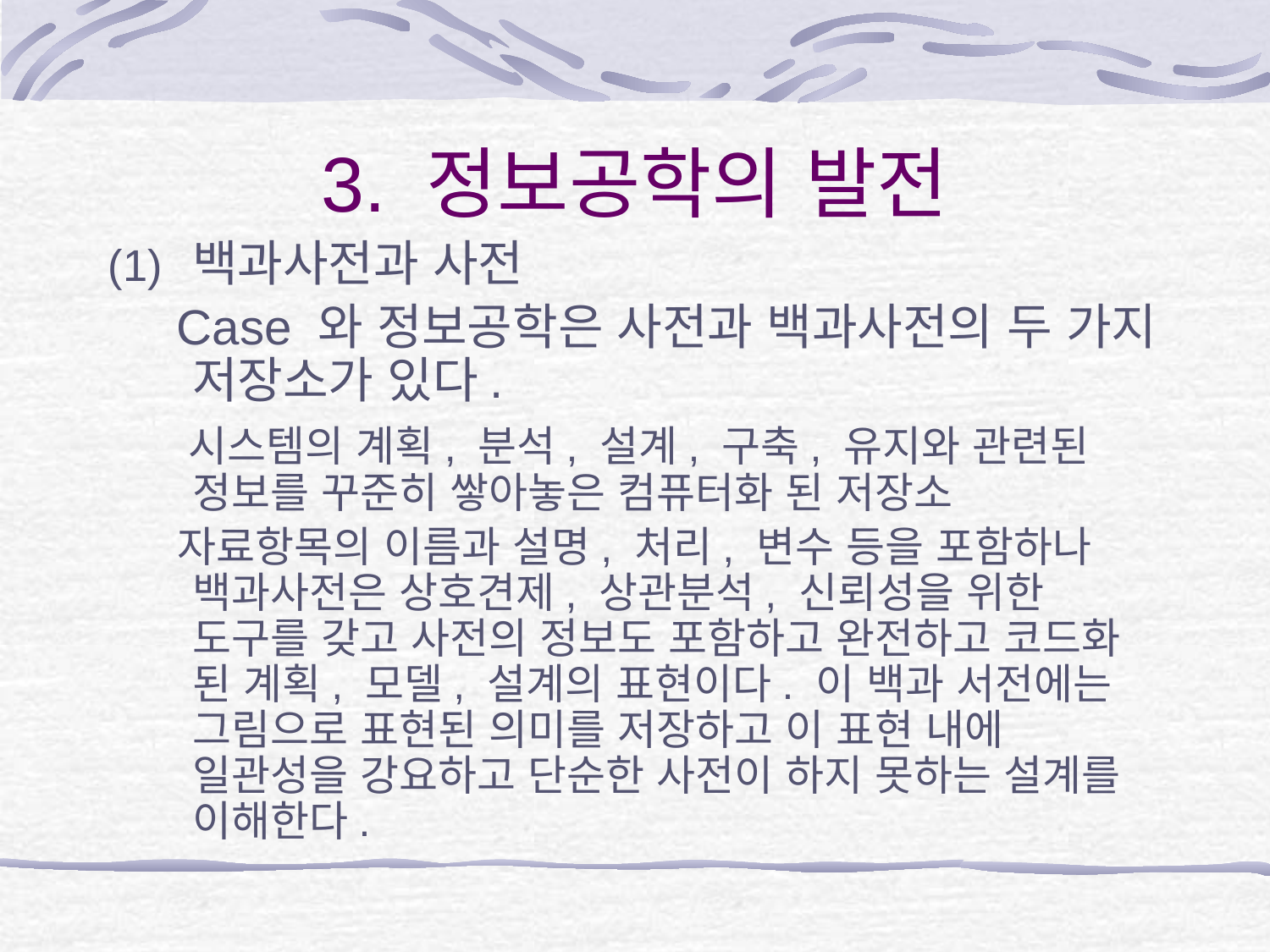

# 3. 정보공학의 발전
백과사전과 사전
     Case 와 정보공학은 사전과 백과사전의 두 가지 저장소가 있다.
     시스템의 계획, 분석, 설계, 구축, 유지와 관련된 정보를 꾸준히 쌓아놓은 컴퓨터화 된 저장소
     자료항목의 이름과 설명, 처리, 변수 등을 포함하나 백과사전은 상호견제, 상관분석, 신뢰성을 위한 도구를 갖고 사전의 정보도 포함하고 완전하고 코드화 된 계획, 모델, 설계의 표현이다. 이 백과 서전에는 그림으로 표현된 의미를 저장하고 이 표현 내에 일관성을 강요하고 단순한 사전이 하지 못하는 설계를 이해한다.